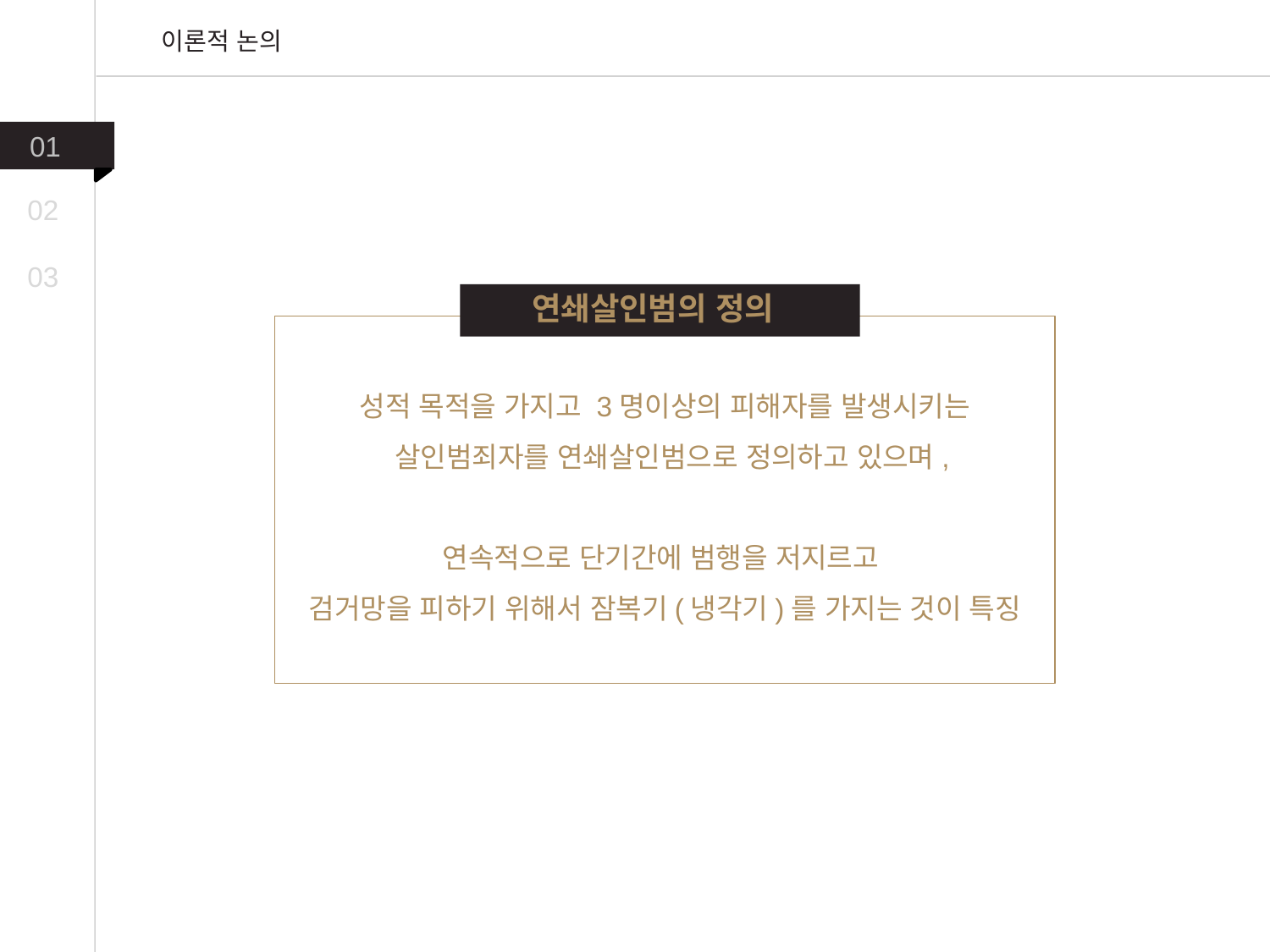

이론적 논의

01

02
03
연쇄살인범의 정의

성적 목적을 가지고 3명이상의 피해자를 발생시키는
 살인범죄자를 연쇄살인범으로 정의하고 있으며,

연속적으로 단기간에 범행을 저지르고
검거망을 피하기 위해서 잠복기(냉각기)를 가지는 것이 특징